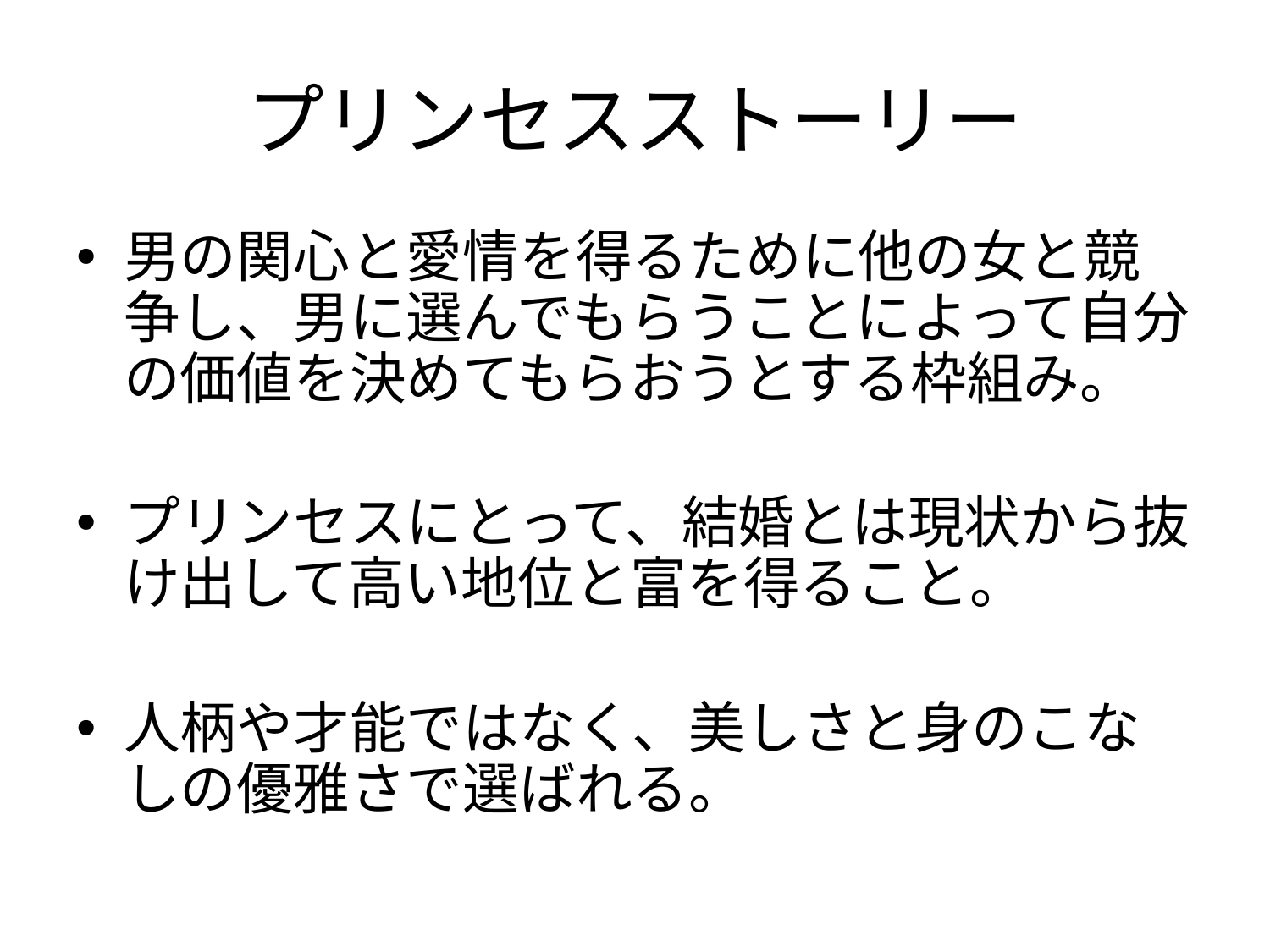

# プリンセスストーリー
男の関心と愛情を得るために他の女と競争し、男に選んでもらうことによって自分の価値を決めてもらおうとする枠組み。

プリンセスにとって、結婚とは現状から抜け出して高い地位と富を得ること。

人柄や才能ではなく、美しさと身のこなしの優雅さで選ばれる。